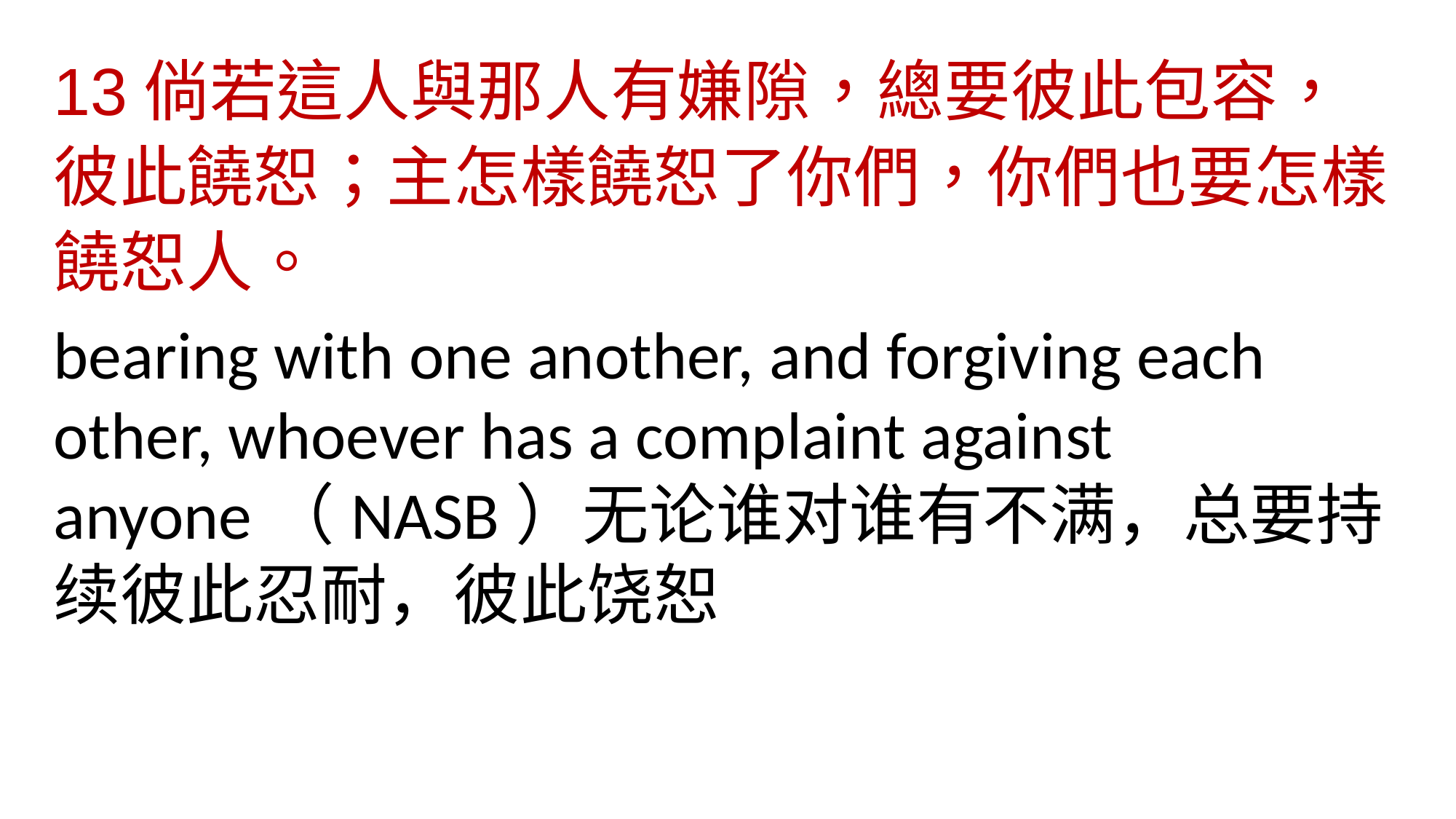

13倘若這人與那人有嫌隙，總要彼此包容，彼此饒恕；主怎樣饒恕了你們，你們也要怎樣饒恕人。
bearing with one another, and forgiving each other, whoever has a complaint against anyone（NASB）无论谁对谁有不满，总要持续彼此忍耐，彼此饶恕